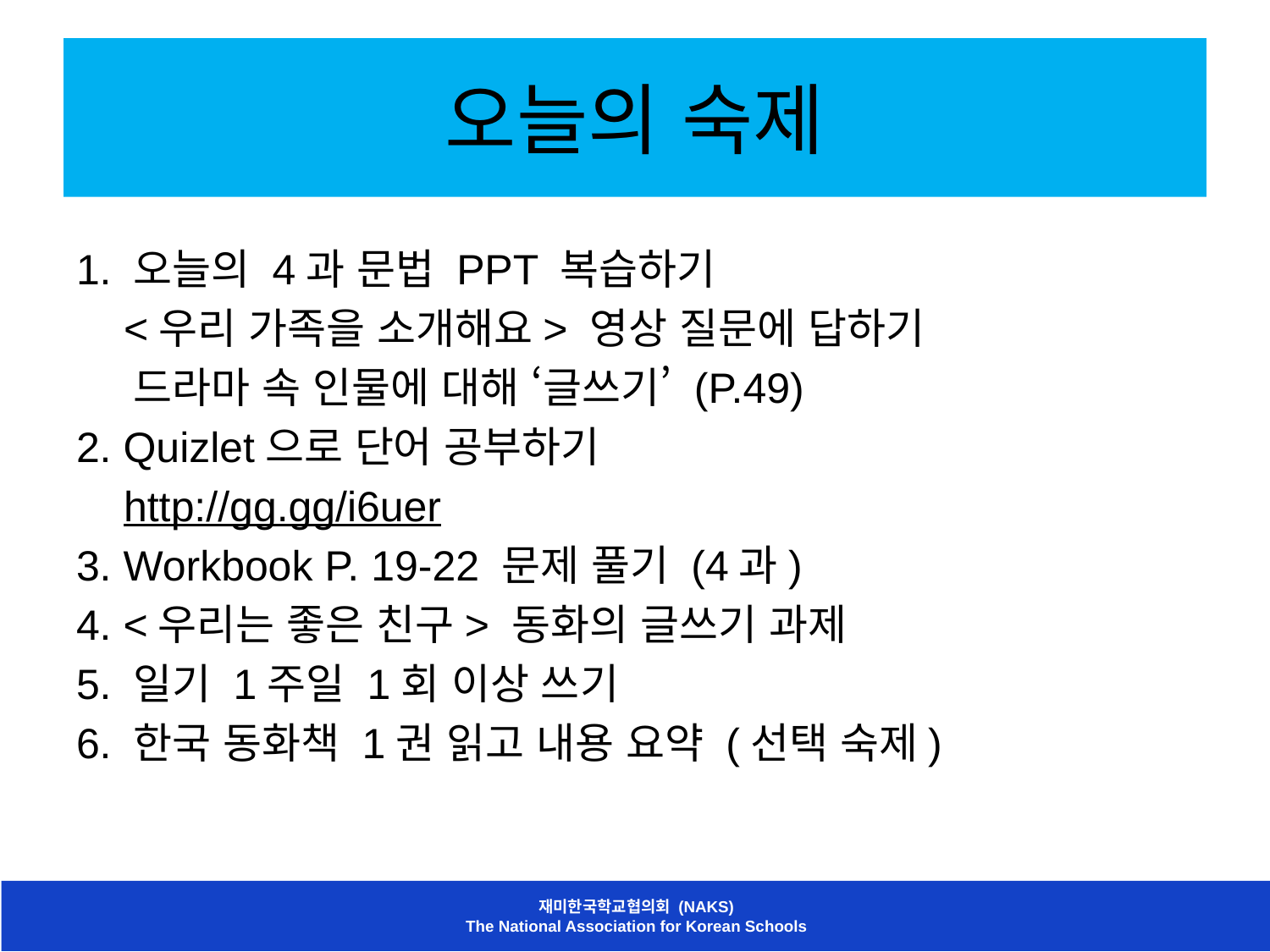

# 오늘의 숙제
1. 오늘의 4과 문법 PPT 복습하기
    <우리 가족을 소개해요> 영상 질문에 답하기
    드라마 속 인물에 대해 ‘글쓰기’ (P.49)
2. Quizlet으로 단어 공부하기
    http://gg.gg/i6uer
3. Workbook P. 19-22 문제 풀기 (4과)
4. <우리는 좋은 친구> 동화의 글쓰기 과제
5. 일기 1주일 1회 이상 쓰기
6. 한국 동화책 1권 읽고 내용 요약 (선택 숙제)

재미한국학교협의회 (NAKS)
The National Association for Korean Schools